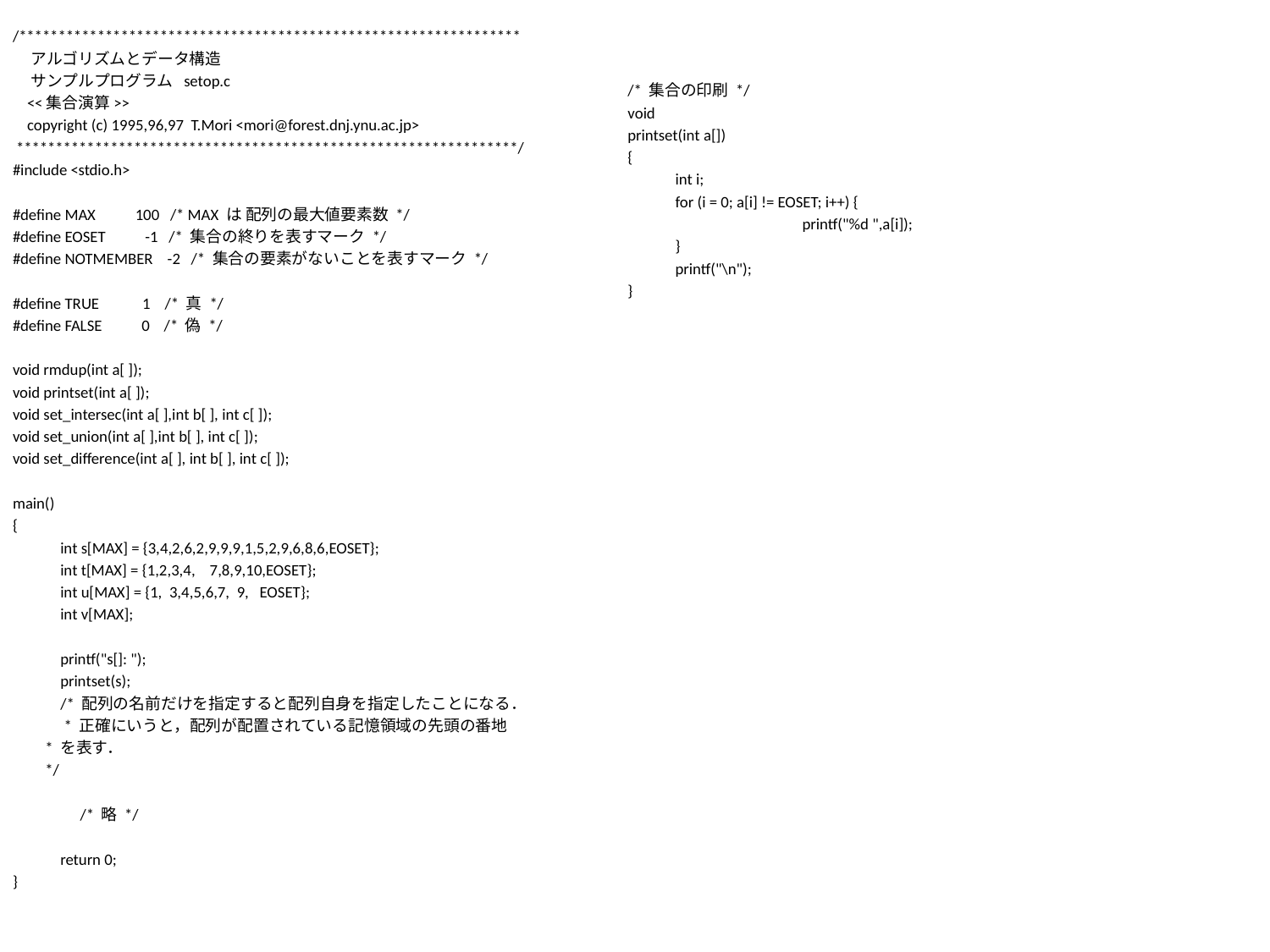

/****************************************************************
    アルゴリズムとデータ構造
    サンプルプログラム  setop.c
    <<集合演算>>
    copyright (c) 1995,96,97  T.Mori <mori@forest.dnj.ynu.ac.jp>
 ****************************************************************/
#include <stdio.h>

#define MAX           100   /* MAX は 配列の最大値要素数 */
#define EOSET           -1   /* 集合の終りを表すマーク */
#define NOTMEMBER    -2   /* 集合の要素がないことを表すマーク */

#define TRUE            1    /* 真 */
#define FALSE           0    /* 偽 */

void rmdup(int a[ ]);
void printset(int a[ ]);
void set_intersec(int a[ ],int b[ ], int c[ ]);
void set_union(int a[ ],int b[ ], int c[ ]);
void set_difference(int a[ ], int b[ ], int c[ ]);

main()
{
	int s[MAX] = {3,4,2,6,2,9,9,9,1,5,2,9,6,8,6,EOSET};
	int t[MAX] = {1,2,3,4,    7,8,9,10,EOSET};
	int u[MAX] = {1,  3,4,5,6,7,  9,   EOSET};
	int v[MAX];

	printf("s[]: ");
	printset(s);
	/* 配列の名前だけを指定すると配列自身を指定したことになる．
	 * 正確にいうと，配列が配置されている記憶領域の先頭の番地
         * を表す．
         */

　　　　/* 略 */

	return 0;
}

/* 集合の印刷 */
void
printset(int a[])
{
	int i;
	for (i = 0; a[i] != EOSET; i++) {
		printf("%d ",a[i]);
	}
	printf("\n");
}